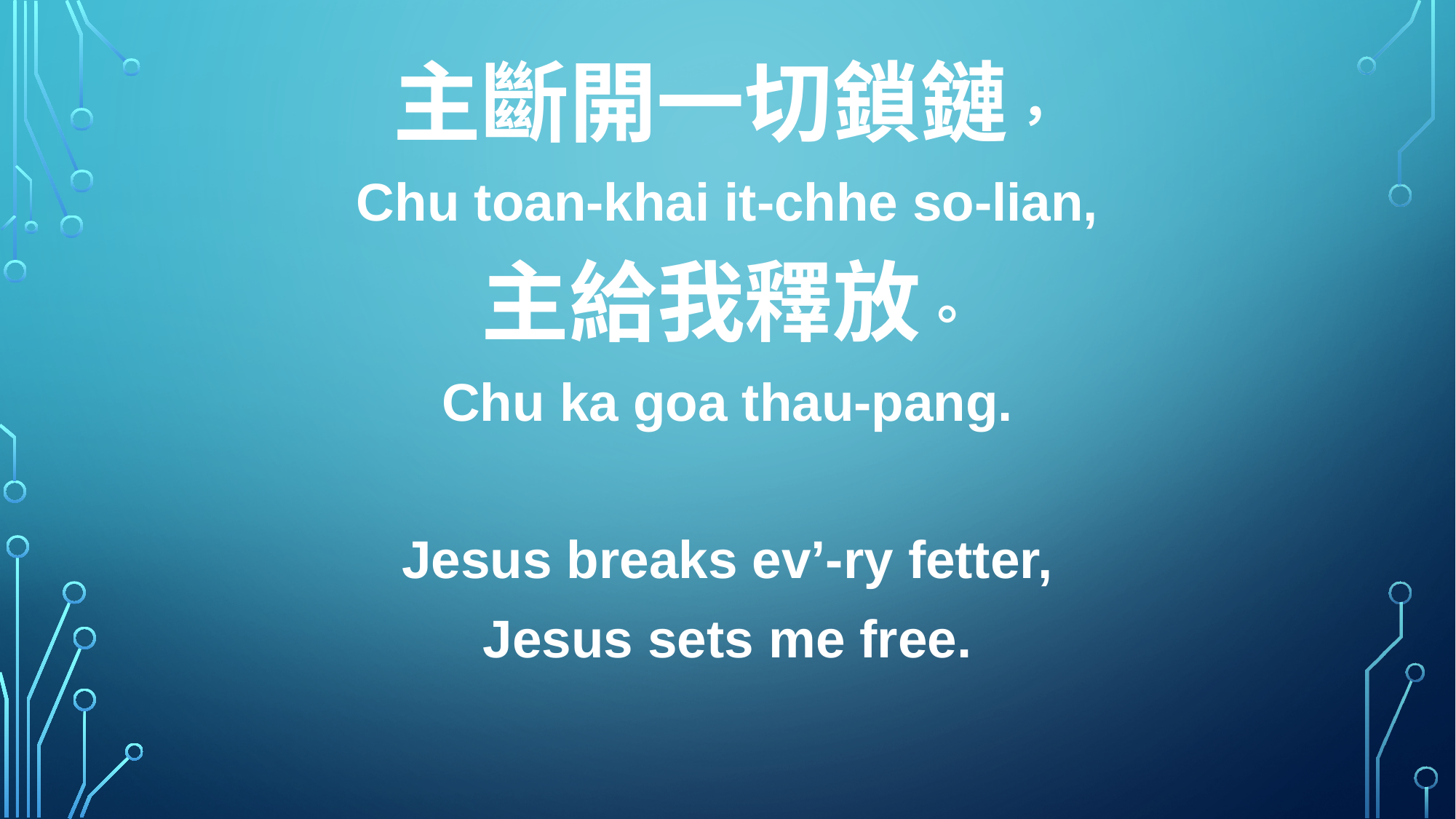

主斷開一切鎖鏈，
Chu toan-khai it-chhe so-lian,
主給我釋放。
Chu ka goa thau-pang.

Jesus breaks ev’-ry fetter,
Jesus sets me free.